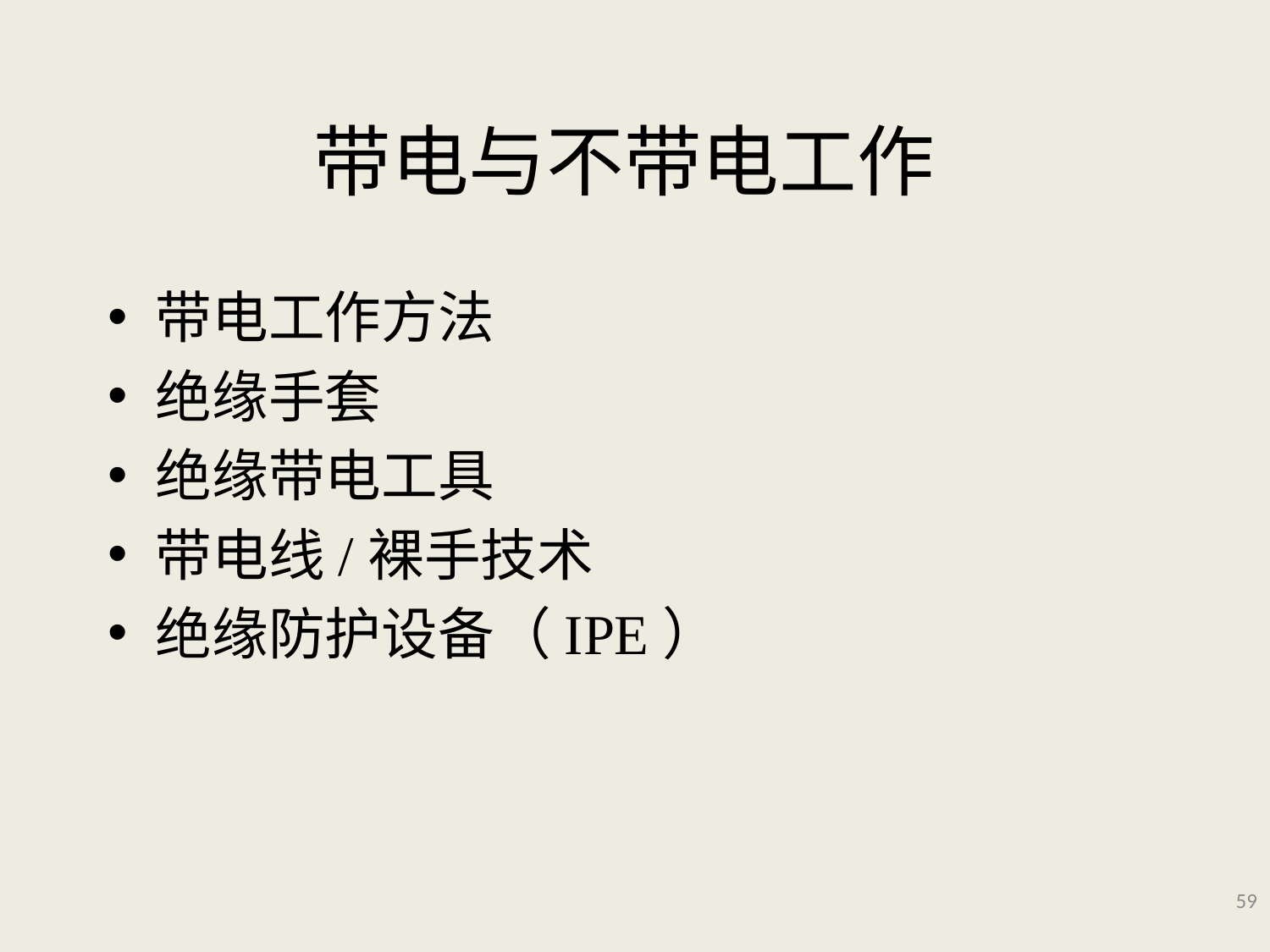

# 带电与不带电工作

带电工作方法
绝缘手套
绝缘带电工具
带电线/裸手技术
绝缘防护设备（IPE）
59